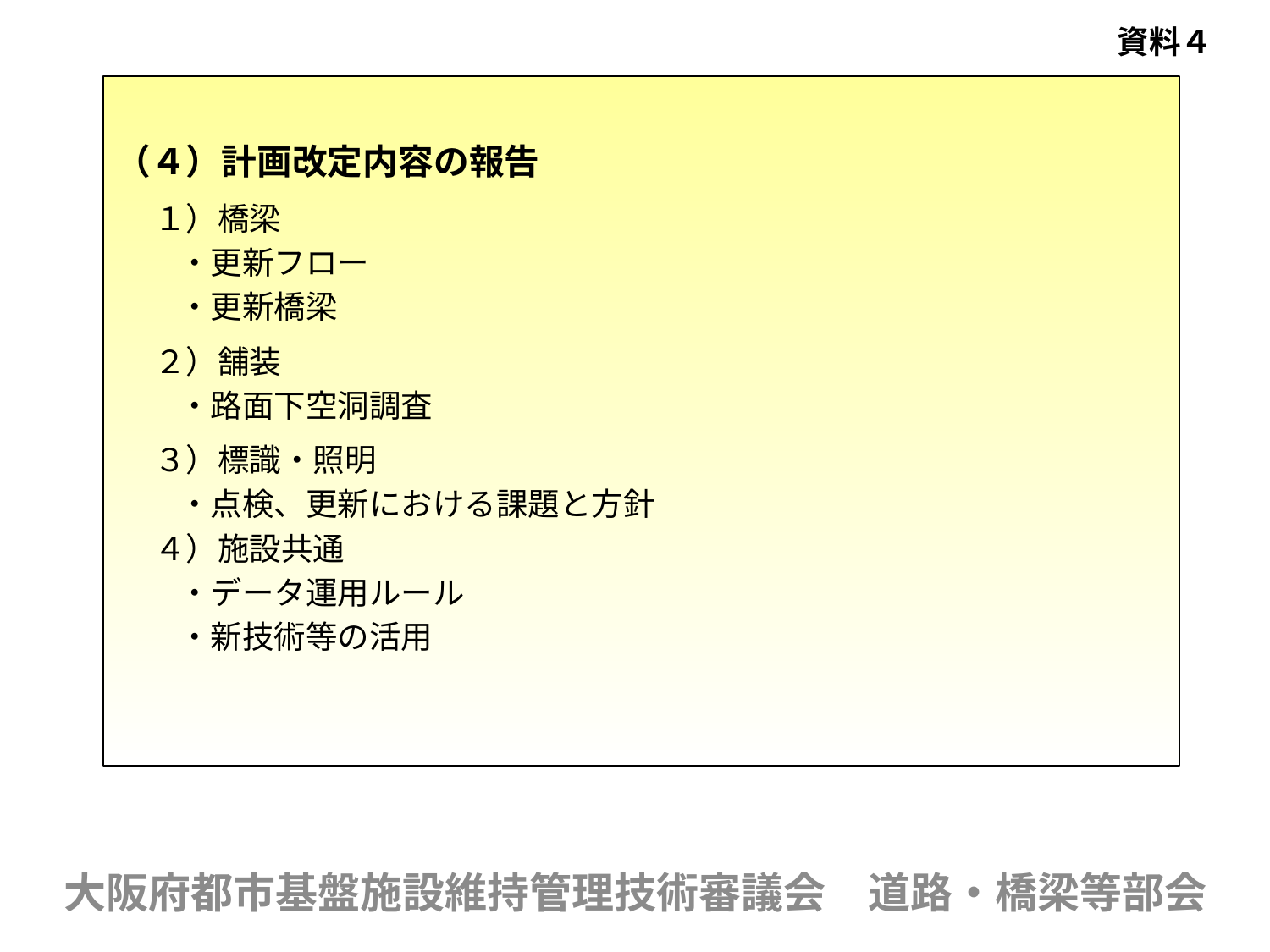

資料４
（４）計画改定内容の報告
　 １）橋梁
　　・更新フロー
　　・更新橋梁
　 ２）舗装
　　・路面下空洞調査
　 ３）標識・照明
　　・点検、更新における課題と方針
　 ４）施設共通
　　・データ運用ルール
　　・新技術等の活用

大阪府都市基盤施設維持管理技術審議会　道路・橋梁等部会